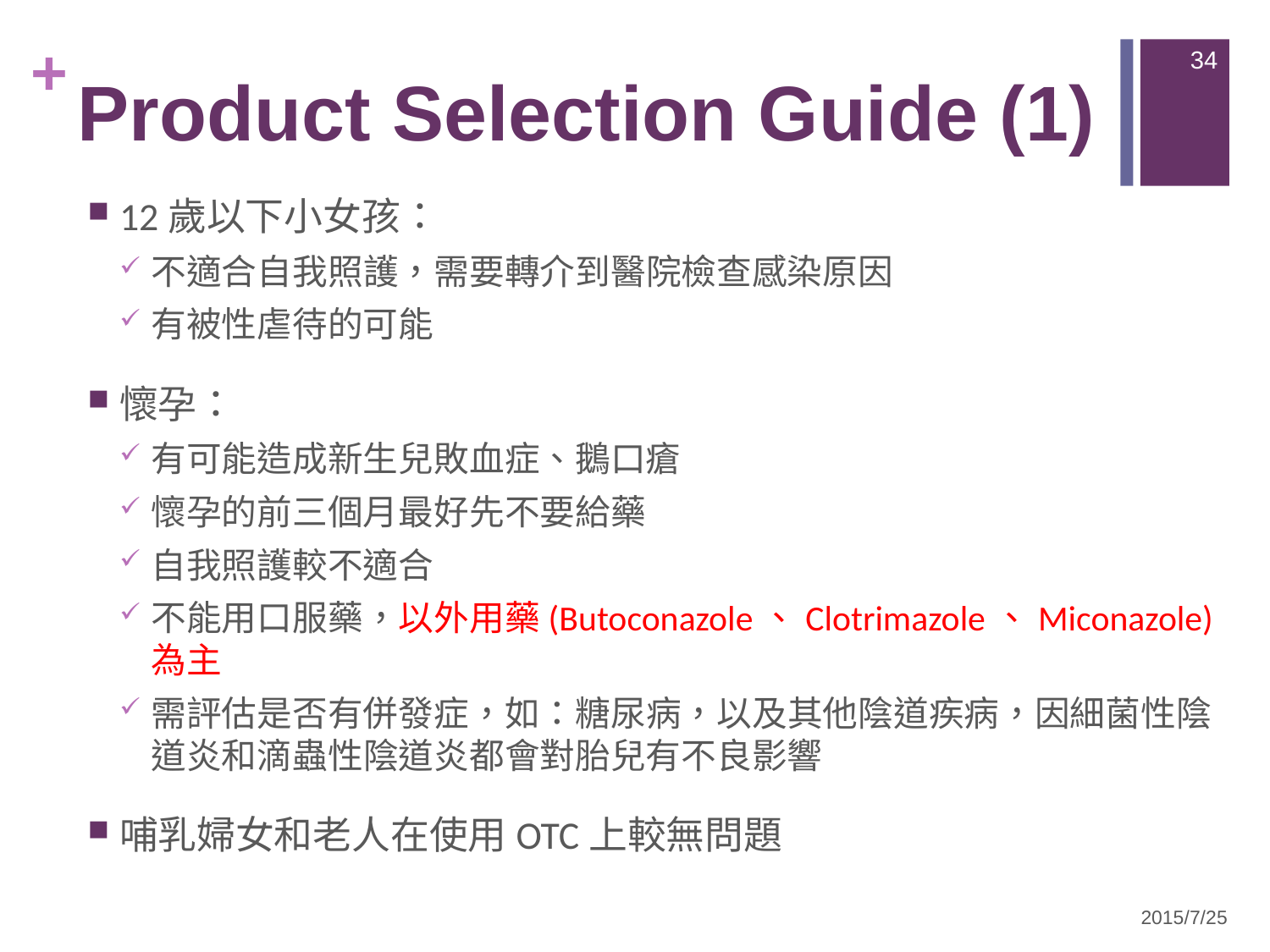

34
# Product Selection Guide (1)
12歲以下小女孩：
不適合自我照護，需要轉介到醫院檢查感染原因
有被性虐待的可能
懷孕：
有可能造成新生兒敗血症、鵝口瘡
懷孕的前三個月最好先不要給藥
自我照護較不適合
不能用口服藥，以外用藥(Butoconazole、Clotrimazole、Miconazole)為主
需評估是否有併發症，如：糖尿病，以及其他陰道疾病，因細菌性陰道炎和滴蟲性陰道炎都會對胎兒有不良影響
哺乳婦女和老人在使用OTC上較無問題
2015/7/25